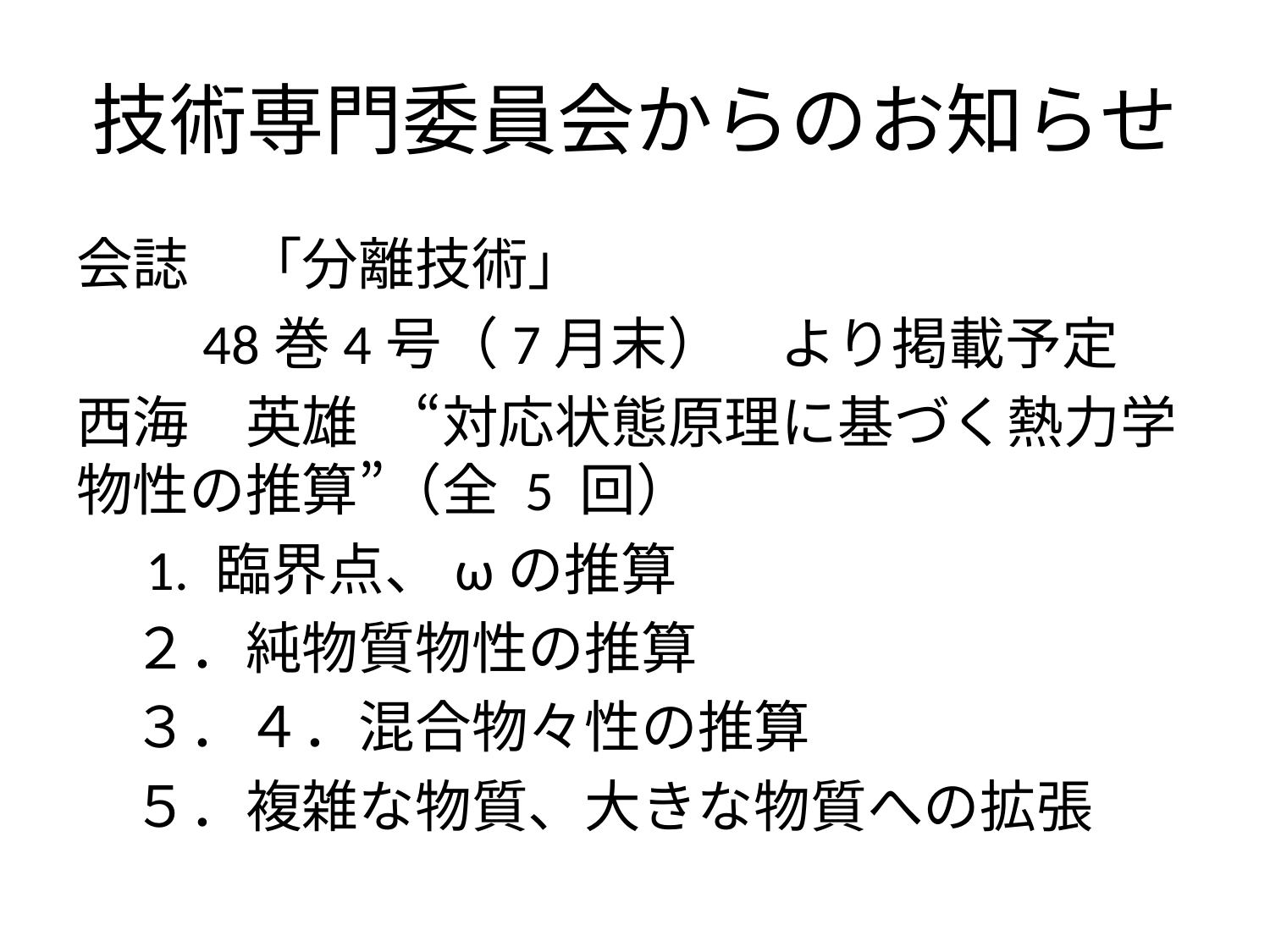

# 技術専門委員会からのお知らせ
会誌　「分離技術」
　　48巻4号（7月末）　より掲載予定
西海　英雄　“対応状態原理に基づく熱力学物性の推算”（全 5 回）
　1. 臨界点、ωの推算
　２．純物質物性の推算
　３．４．混合物々性の推算
　５．複雑な物質、大きな物質への拡張